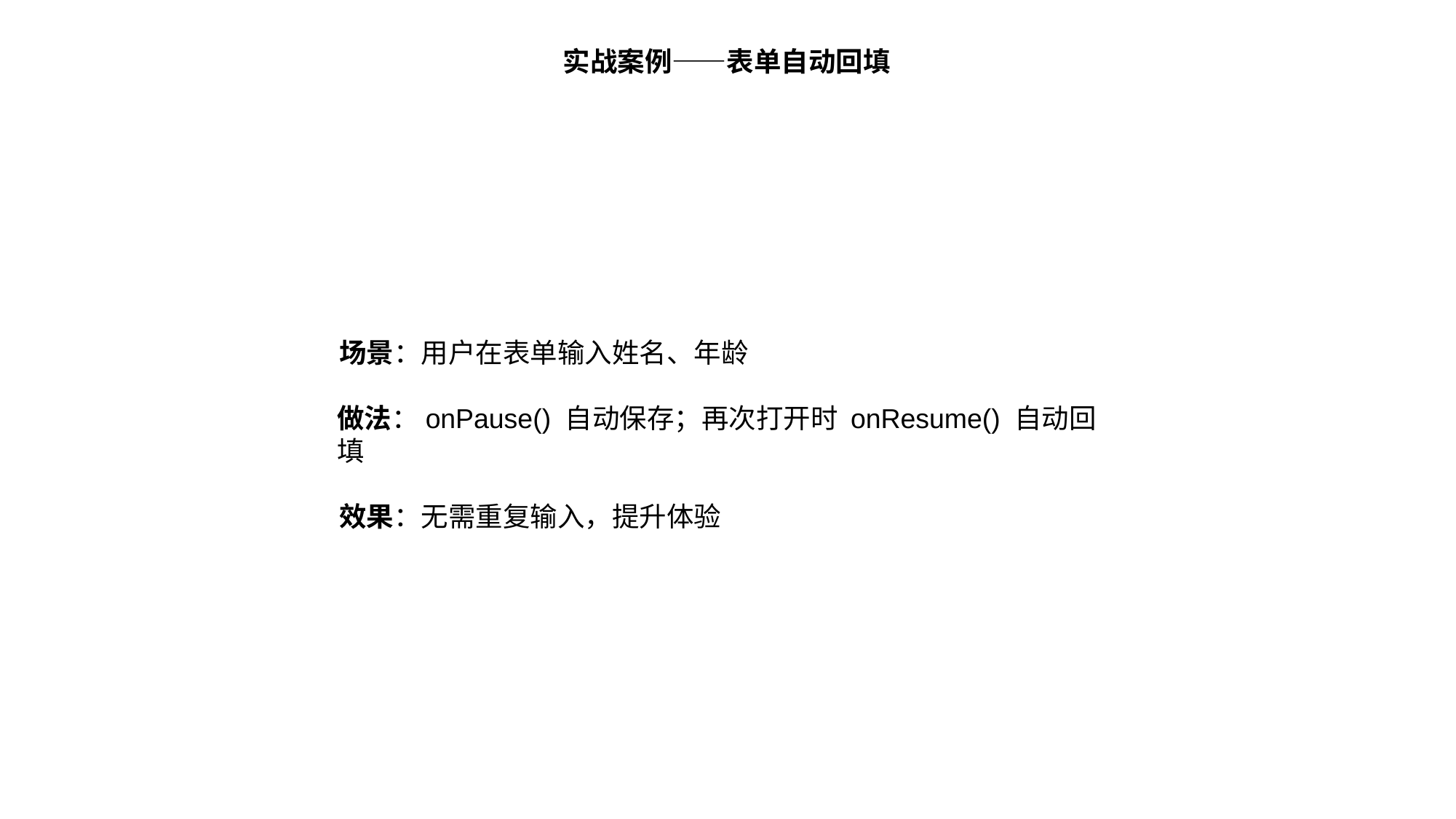

实战案例——表单自动回填
场景：用户在表单输入姓名、年龄
做法：onPause() 自动保存；再次打开时 onResume() 自动回填
效果：无需重复输入，提升体验